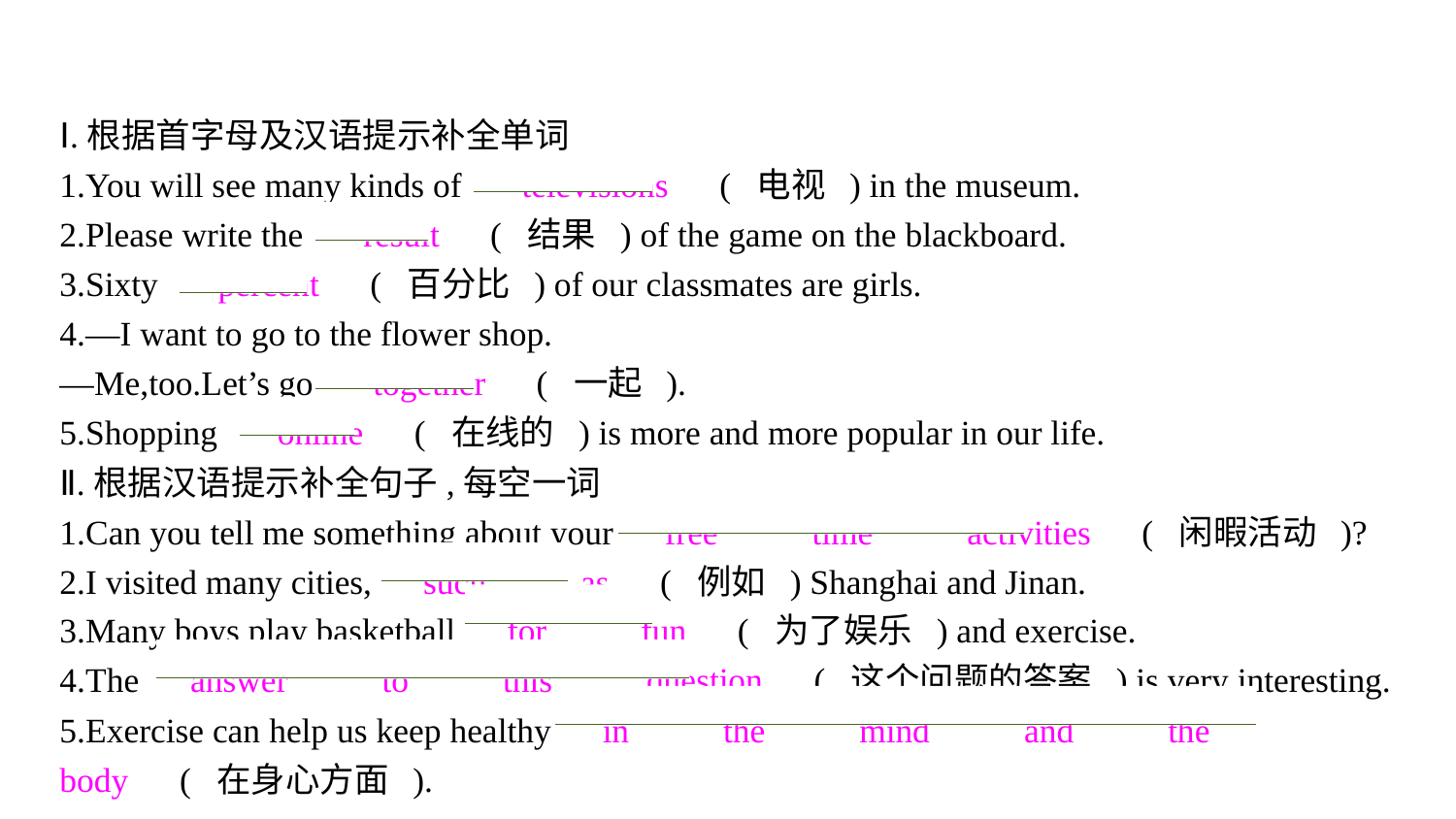

Ⅰ.根据首字母及汉语提示补全单词
1.You will see many kinds of 　televisions　(  电视  ) in the museum.
2.Please write the 　result　(  结果  ) of the game on the blackboard.
3.Sixty 　percent　(  百分比  ) of our classmates are girls.
4.—I want to go to the flower shop.
—Me,too.Let’s go 　together　(  一起  ).
5.Shopping 　online　(  在线的  ) is more and more popular in our life.
Ⅱ.根据汉语提示补全句子,每空一词
1.Can you tell me something about your　free　 　time　 　activities　(  闲暇活动  )?
2.I visited many cities,　such　 　as　(  例如  ) Shanghai and Jinan.
3.Many boys play basketball　for　 　fun　(  为了娱乐  ) and exercise.
4.The　answer　 　to　 　this　 　question　(  这个问题的答案  ) is very interesting.
5.Exercise can help us keep healthy　in　 　the　 　mind　 　and　 　the　 　body　(  在身心方面  ).